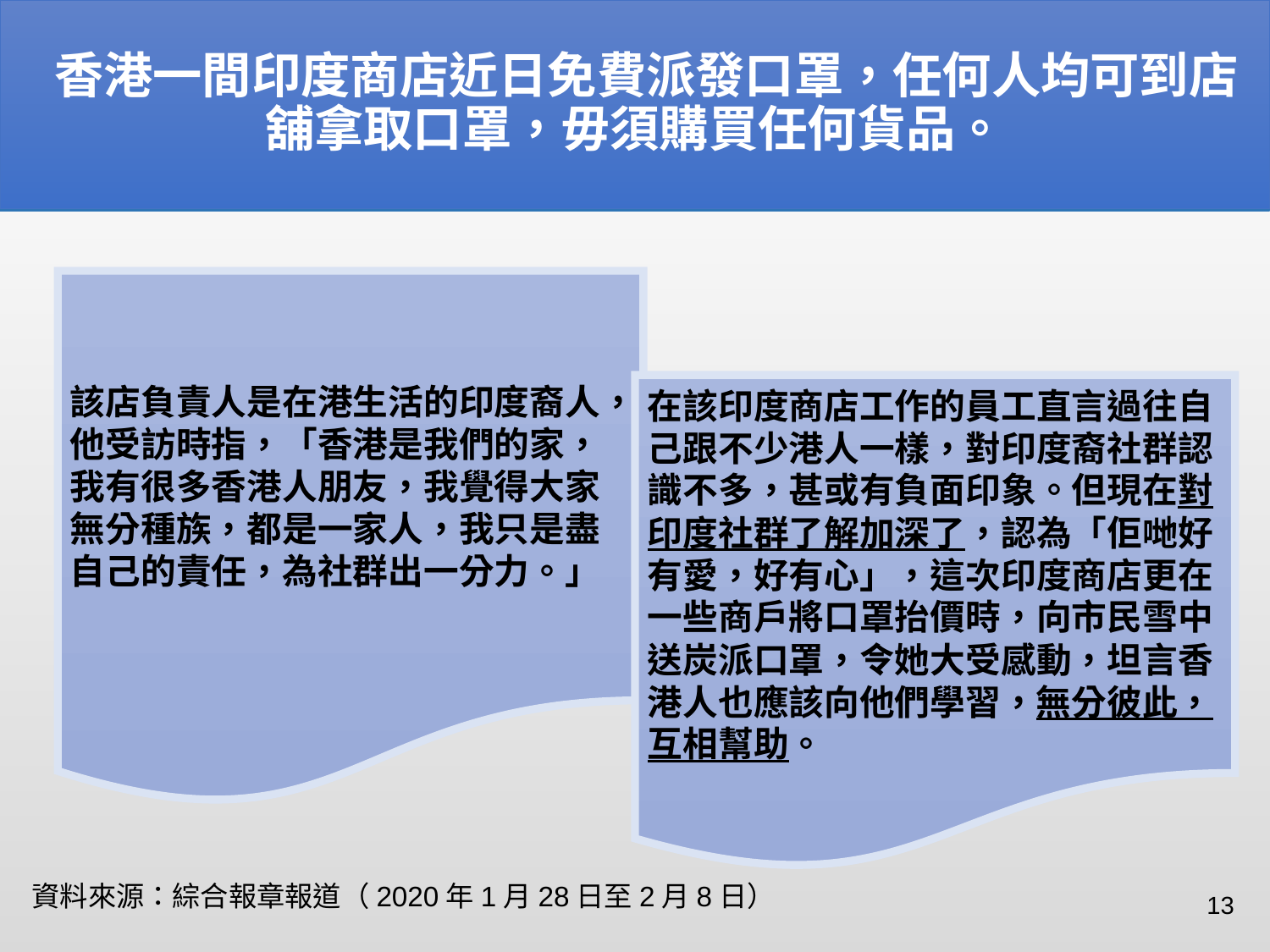

# 香港一間印度商店近日免費派發口罩，任何人均可到店舖拿取口罩，毋須購買任何貨品。
該店負責人是在港生活的印度裔人，他受訪時指，「香港是我們的家，我有很多香港人朋友，我覺得大家無分種族，都是一家人，我只是盡自己的責任，為社群出一分力。」
在該印度商店工作的員工直言過往自己跟不少港人一樣，對印度裔社群認識不多，甚或有負面印象。但現在對印度社群了解加深了，認為「佢哋好有愛，好有心」，這次印度商店更在一些商戶將口罩抬價時，向市民雪中送炭派口罩，令她大受感動，坦言香港人也應該向他們學習，無分彼此，互相幫助。
資料來源：綜合報章報道（2020年1月28日至2月8日）
13